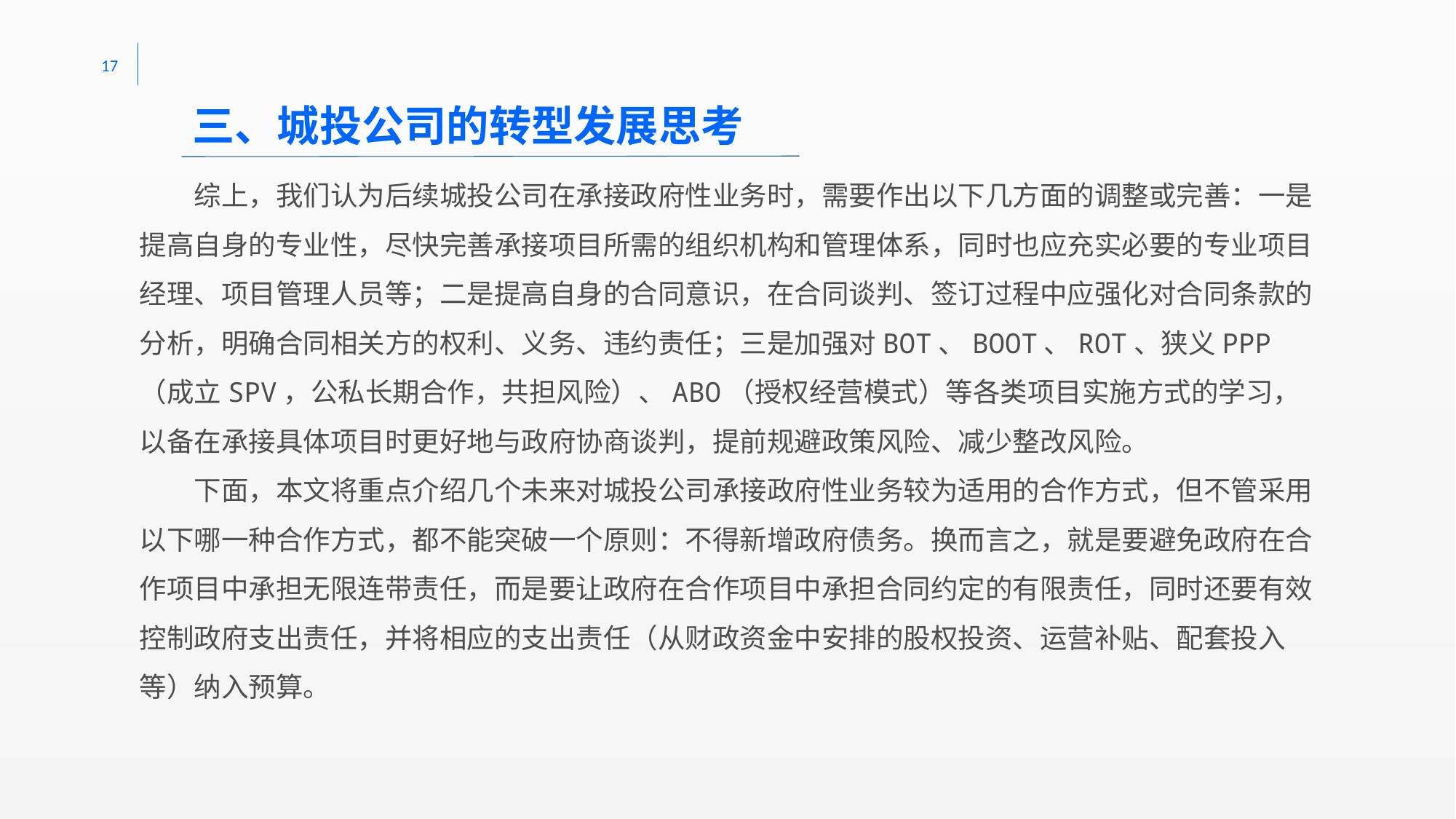

三、城投公司的转型发展思考
综上，我们认为后续城投公司在承接政府性业务时，需要作出以下几方面的调整或完善：一是提高自身的专业性，尽快完善承接项目所需的组织机构和管理体系，同时也应充实必要的专业项目经理、项目管理人员等；二是提高自身的合同意识，在合同谈判、签订过程中应强化对合同条款的分析，明确合同相关方的权利、义务、违约责任；三是加强对BOT、BOOT、ROT、狭义PPP（成立SPV，公私长期合作，共担风险）、ABO（授权经营模式）等各类项目实施方式的学习，以备在承接具体项目时更好地与政府协商谈判，提前规避政策风险、减少整改风险。
下面，本文将重点介绍几个未来对城投公司承接政府性业务较为适用的合作方式，但不管采用以下哪一种合作方式，都不能突破一个原则：不得新增政府债务。换而言之，就是要避免政府在合作项目中承担无限连带责任，而是要让政府在合作项目中承担合同约定的有限责任，同时还要有效控制政府支出责任，并将相应的支出责任（从财政资金中安排的股权投资、运营补贴、配套投入等）纳入预算。
2